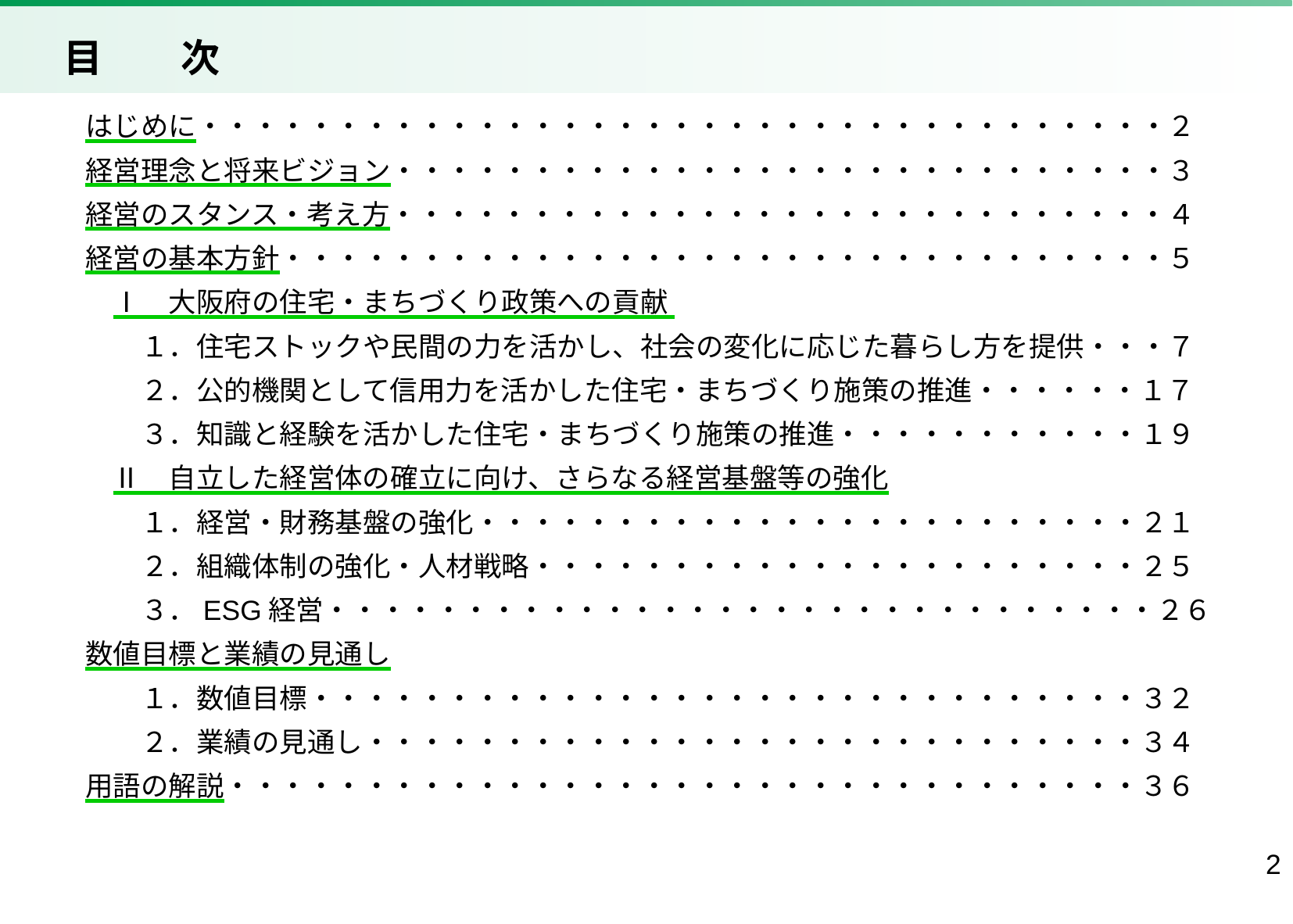

目　　次
はじめに・・・・・・・・・・・・・・・・・・・・・・・・・・・・・・・・・・・２
経営理念と将来ビジョン・・・・・・・・・・・・・・・・・・・・・・・・・・・・３
経営のスタンス・考え方・・・・・・・・・・・・・・・・・・・・・・・・・・・・４
経営の基本方針・・・・・・・・・・・・・・・・・・・・・・・・・・・・・・・・５
　Ⅰ　大阪府の住宅・まちづくり政策への貢献
　　１．住宅ストックや民間の力を活かし、社会の変化に応じた暮らし方を提供・・・７
　　２．公的機関として信用力を活かした住宅・まちづくり施策の推進・・・・・・１７
　　３．知識と経験を活かした住宅・まちづくり施策の推進・・・・・・・・・・・１９
　Ⅱ　自立した経営体の確立に向け、さらなる経営基盤等の強化
　　１．経営・財務基盤の強化・・・・・・・・・・・・・・・・・・・・・・・・２１
　　２．組織体制の強化・人材戦略・・・・・・・・・・・・・・・・・・・・・・２５
　　３．ESG経営・・・・・・・・・・・・・・・・・・・・・・・・・・・・・・２６
数値目標と業績の見通し
　　１．数値目標・・・・・・・・・・・・・・・・・・・・・・・・・・・・・・３２
　　２．業績の見通し・・・・・・・・・・・・・・・・・・・・・・・・・・・・３４
用語の解説・・・・・・・・・・・・・・・・・・・・・・・・・・・・・・・・・３６

2